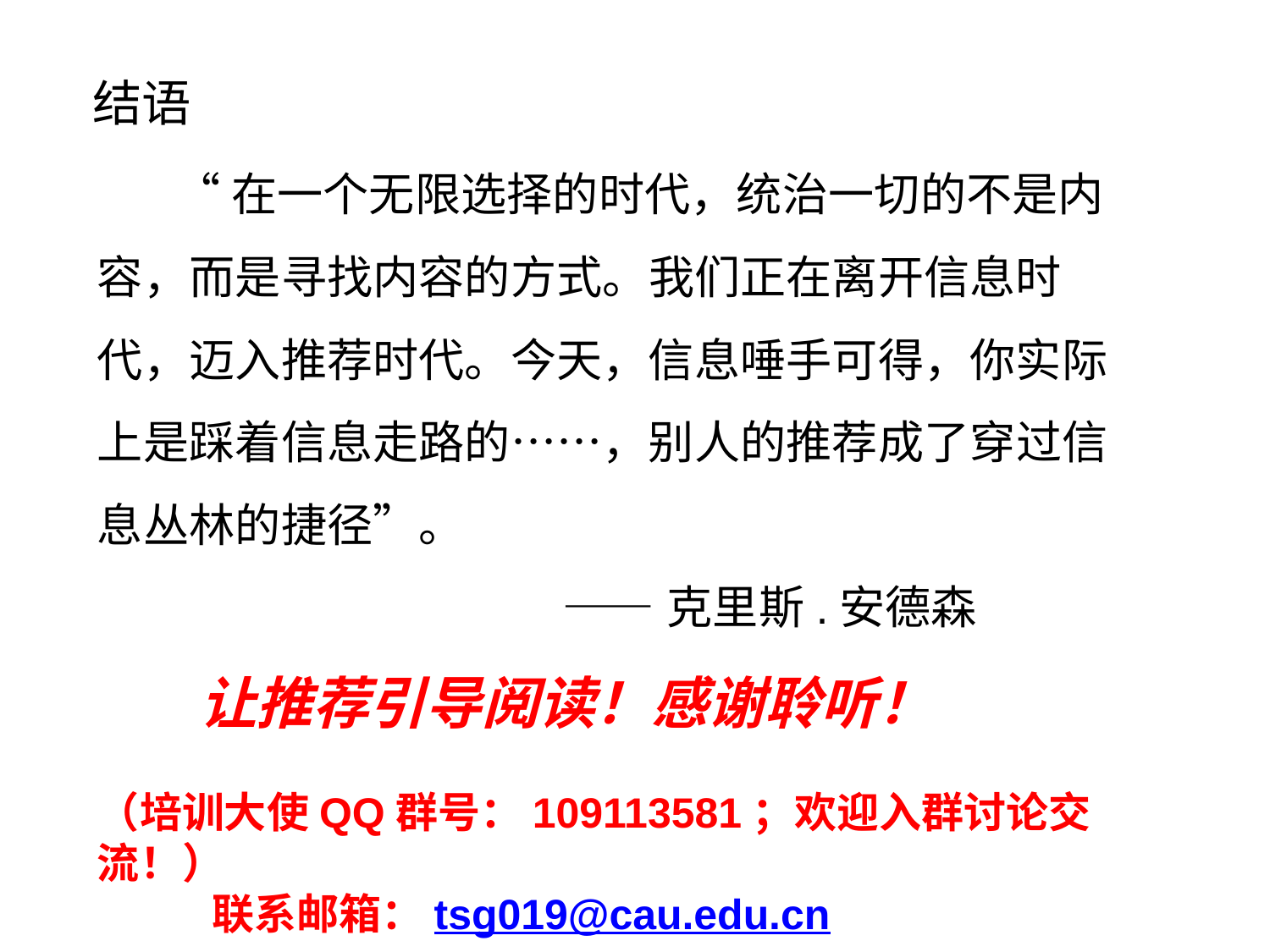

结语
       “在一个无限选择的时代，统治一切的不是内容，而是寻找内容的方式。我们正在离开信息时代，迈入推荐时代。今天，信息唾手可得，你实际上是踩着信息走路的……，别人的推荐成了穿过信息丛林的捷径”。
                                             ——克里斯.安德森
       让推荐引导阅读！感谢聆听！

（培训大使QQ群号：109113581；欢迎入群讨论交流！）
           联系邮箱：tsg019@cau.edu.cn